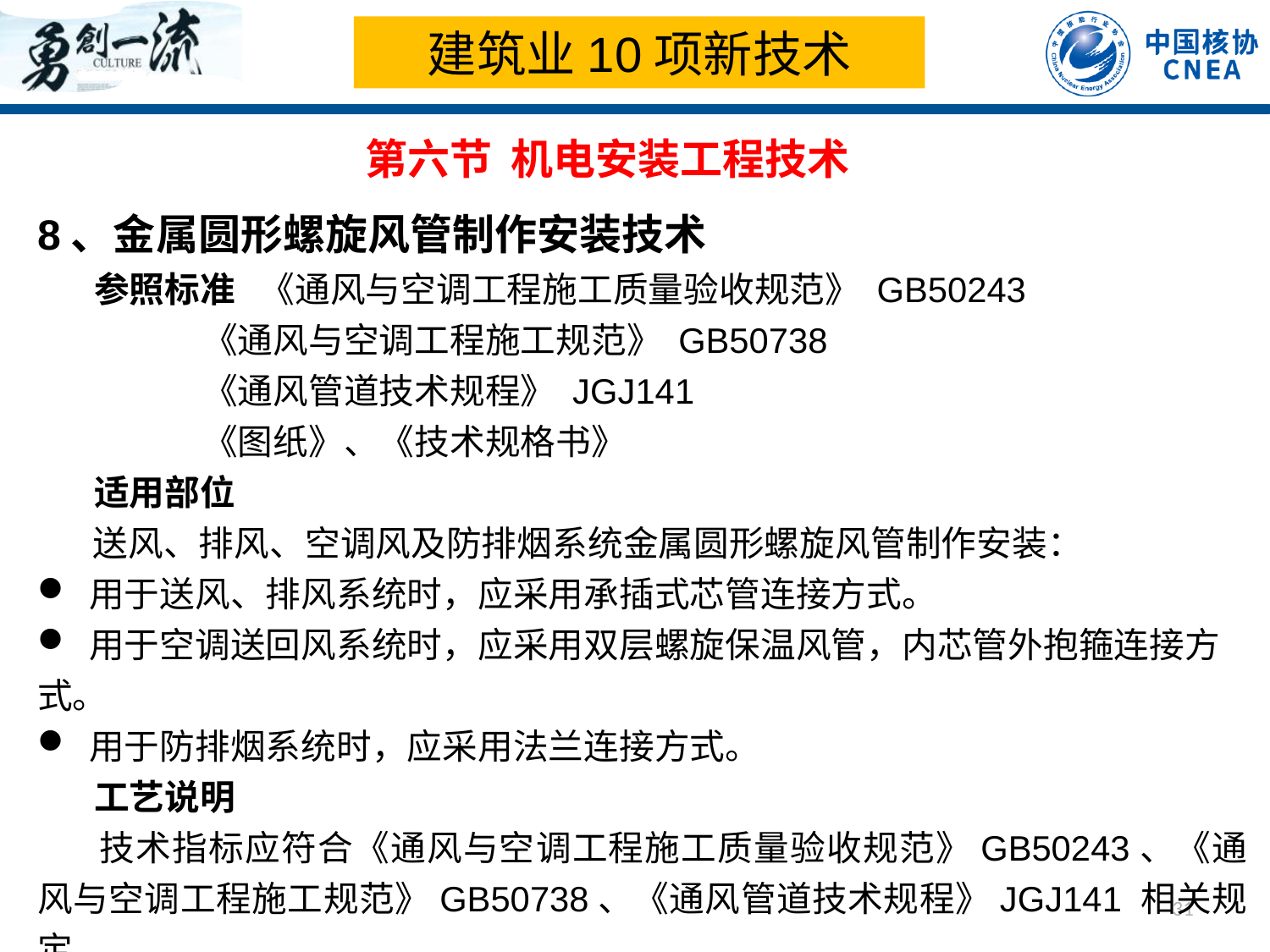

建筑业10项新技术
第六节  机电安装工程技术
8、金属圆形螺旋风管制作安装技术
      参照标准   《通风与空调工程施工质量验收规范》 GB50243
                    《通风与空调工程施工规范》 GB50738
                    《通风管道技术规程》 JGJ141
                    《图纸》、《技术规格书》
      适用部位
      送风、排风、空调风及防排烟系统金属圆形螺旋风管制作安装：
 用于送风、排风系统时，应采用承插式芯管连接方式。
 用于空调送回风系统时，应采用双层螺旋保温风管，内芯管外抱箍连接方式。
 用于防排烟系统时，应采用法兰连接方式。
      工艺说明
      技术指标应符合《通风与空调工程施工质量验收规范》GB50243、《通风与空调工程施工规范》GB50738、《通风管道技术规程》JGJ141 相关规定。
31